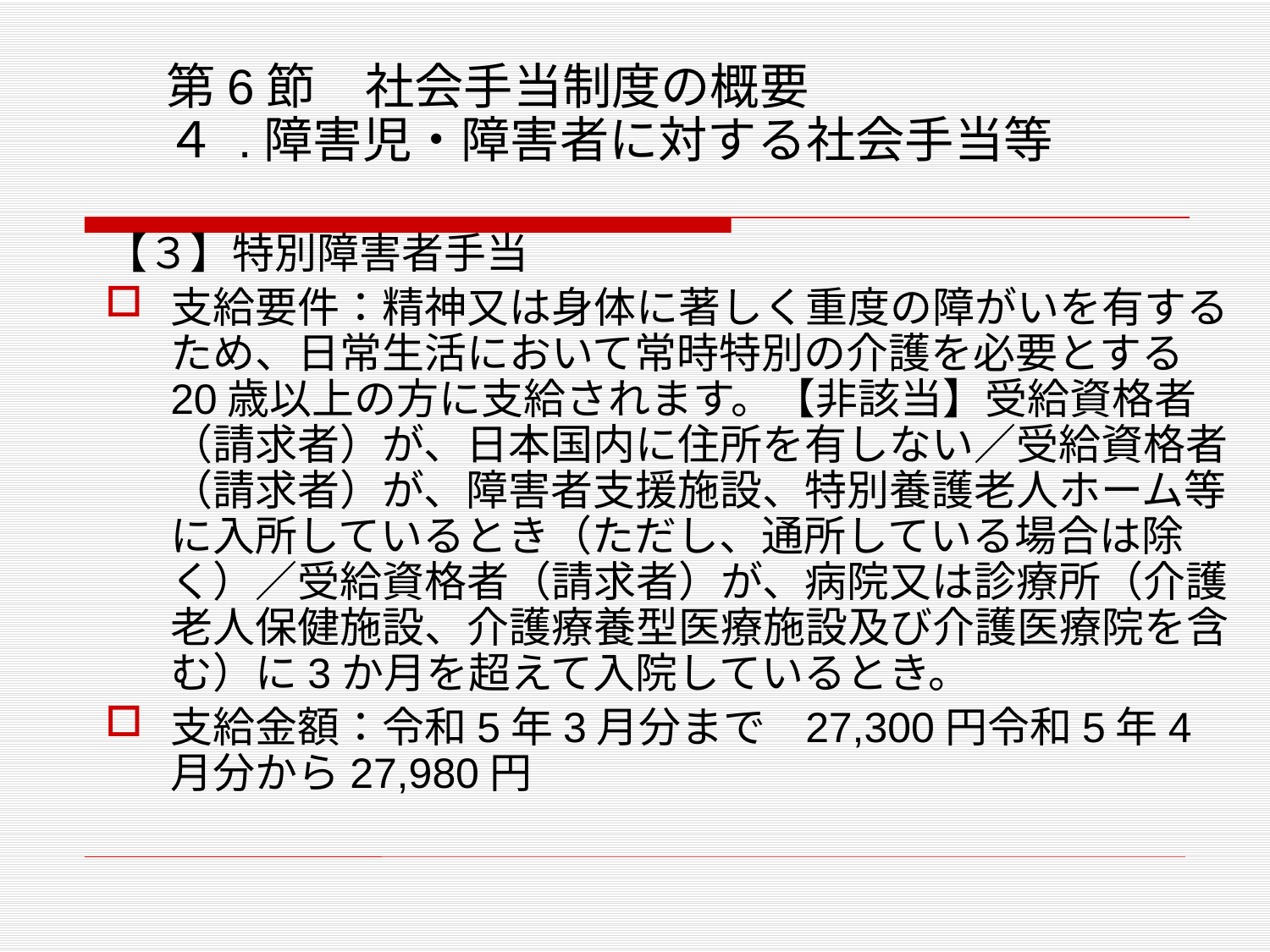

# 第6節　社会手当制度の概要 ４ .障害児・障害者に対する社会手当等
【３】特別障害者手当
支給要件：精神又は身体に著しく重度の障がいを有するため、日常生活において常時特別の介護を必要とする20歳以上の方に支給されます。【非該当】受給資格者（請求者）が、日本国内に住所を有しない／受給資格者（請求者）が、障害者支援施設、特別養護老人ホーム等に入所しているとき（ただし、通所している場合は除く）／受給資格者（請求者）が、病院又は診療所（介護老人保健施設、介護療養型医療施設及び介護医療院を含む）に3か月を超えて入院しているとき。
支給金額：令和5年3月分まで	27,300円令和5年4月分から27,980円